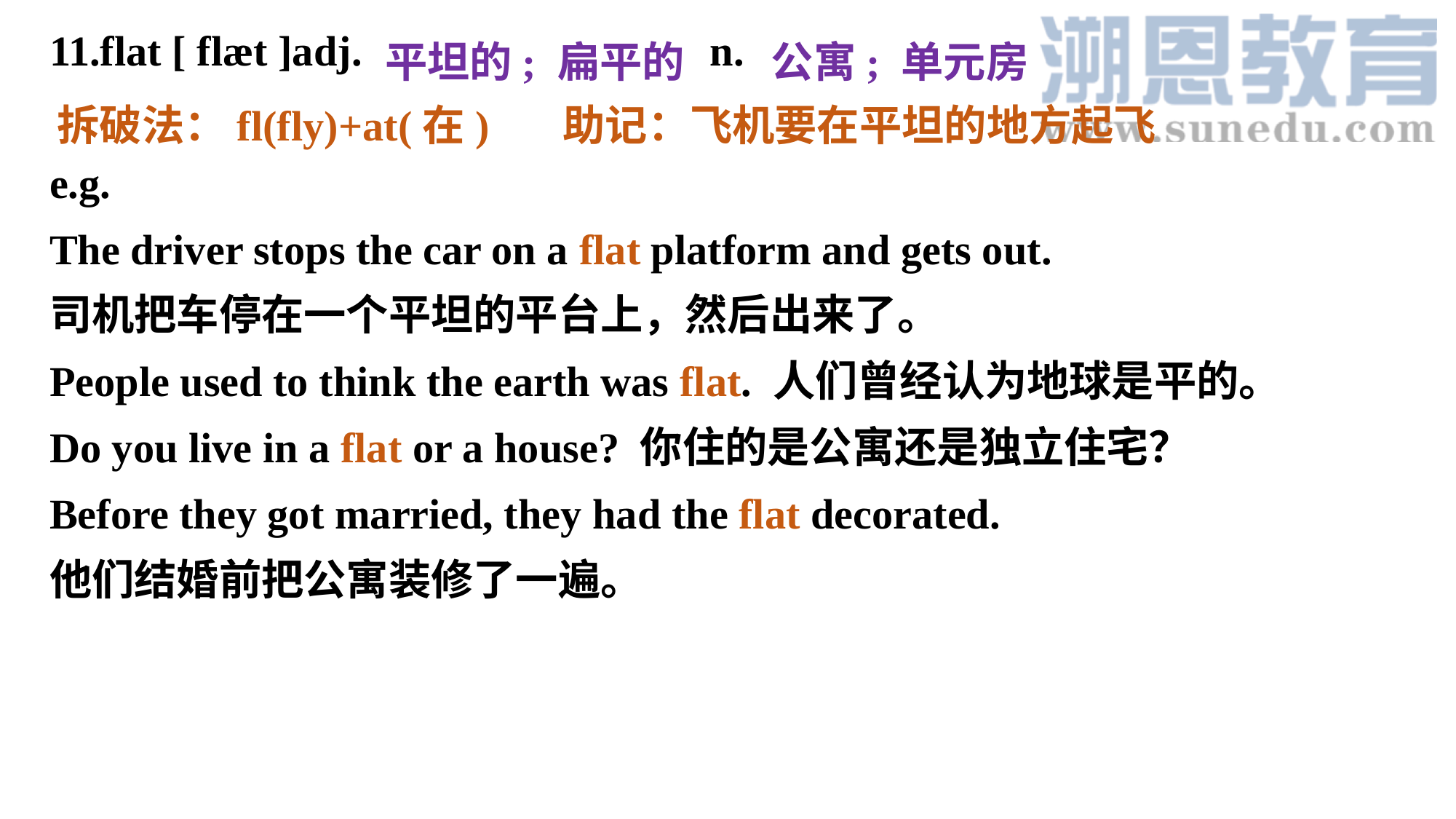

11.flat [ flæt ]adj.                                 n.

e.g.
The driver stops the car on a flat platform and gets out.
司机把车停在一个平坦的平台上，然后出来了。
People used to think the earth was flat. 人们曾经认为地球是平的。
Do you live in a flat or a house? 你住的是公寓还是独立住宅？
Before they got married, they had the flat decorated.
他们结婚前把公寓装修了一遍。
平坦的; 扁平的
公寓; 单元房
拆破法：fl(fly)+at(在)      助记：飞机要在平坦的地方起飞